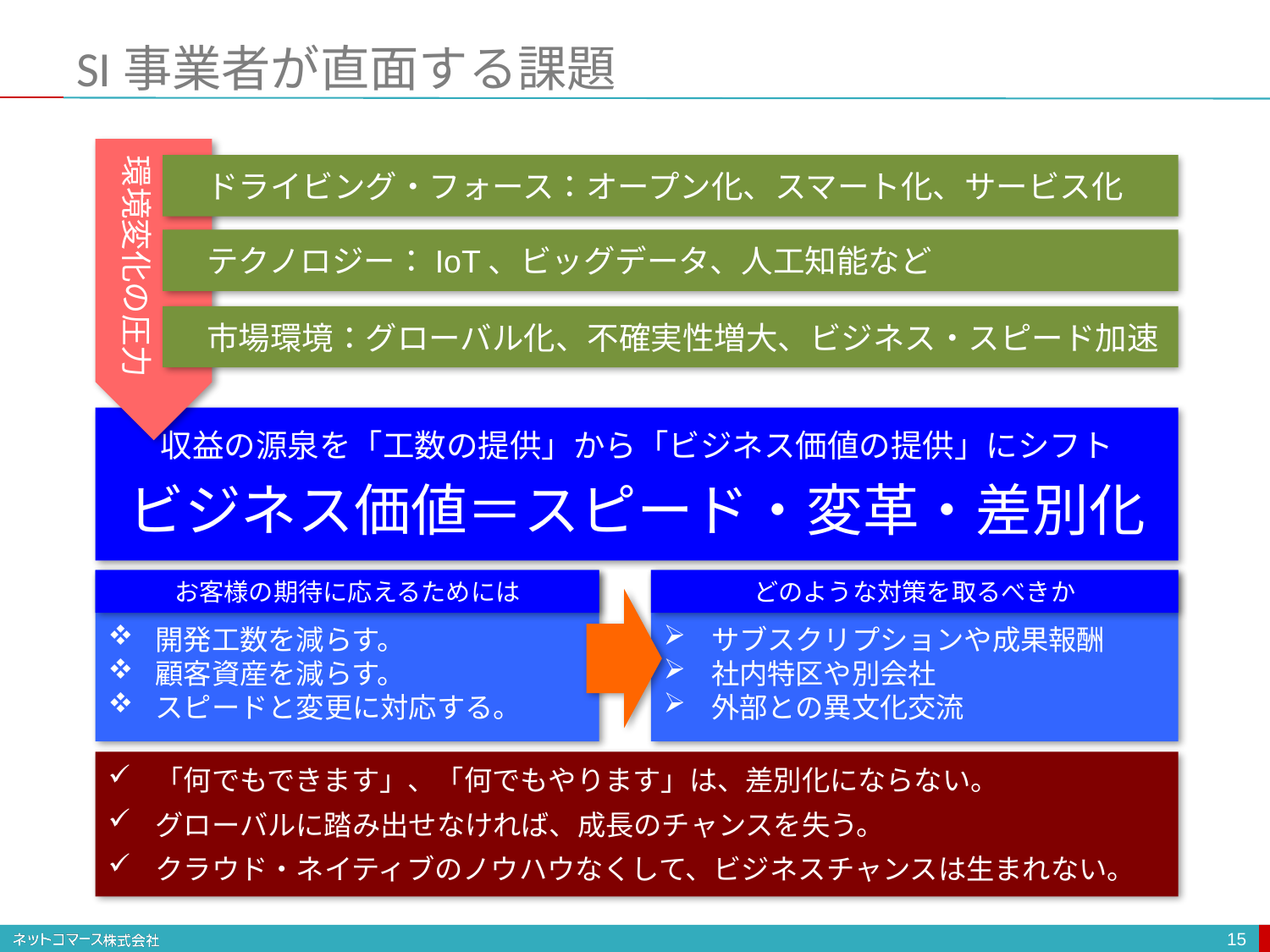

# SI事業者が直面する課題
環境変化の圧力
　ドライビング・フォース：オープン化、スマート化、サービス化
　テクノロジー：IoT、ビッグデータ、人工知能など

　市場環境：グローバル化、不確実性増大、ビジネス・スピード加速
収益の源泉を「工数の提供」から「ビジネス価値の提供」にシフト
ビジネス価値＝スピード・変革・差別化

開発工数を減らす。
顧客資産を減らす。
スピードと変更に対応する。
お客様の期待に応えるためには

サブスクリプションや成果報酬
社内特区や別会社
外部との異文化交流
どのような対策を取るべきか

「何でもできます」、「何でもやります」は、差別化にならない。
グローバルに踏み出せなければ、成長のチャンスを失う。
クラウド・ネイティブのノウハウなくして、ビジネスチャンスは生まれない。
15